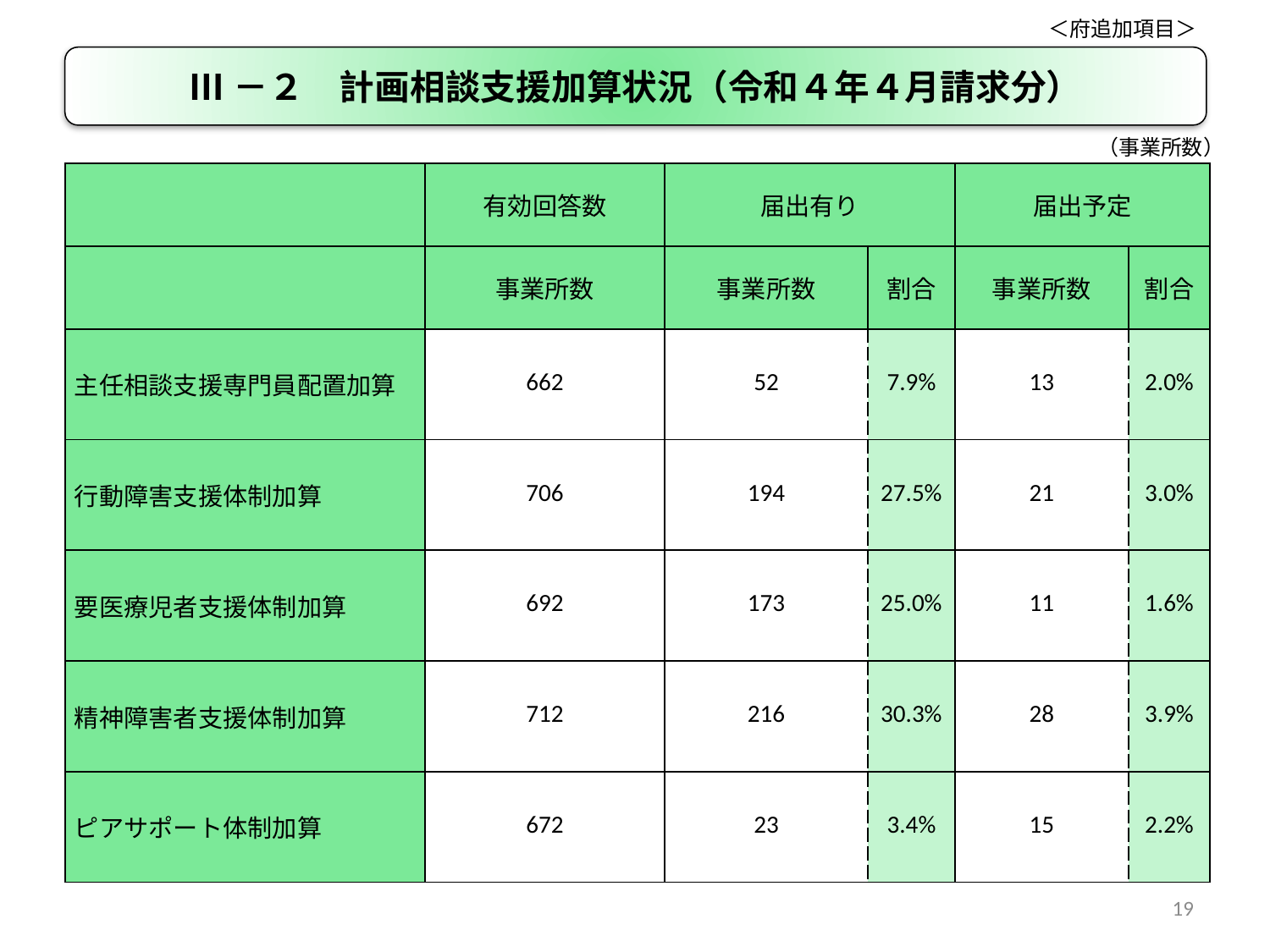

＜府追加項目＞
Ⅲ－２　計画相談支援加算状況（令和４年４月請求分）
（事業所数）
|  | 有効回答数 | 届出有り |  | 届出予定 |  |
| --- | --- | --- | --- | --- | --- |
|  | 事業所数 | 事業所数 | 割合 | 事業所数 | 割合 |
| 主任相談支援専門員配置加算 | 662 | 52 | 7.9% | 13 | 2.0% |
| 行動障害支援体制加算 | 706 | 194 | 27.5% | 21 | 3.0% |
| 要医療児者支援体制加算 | 692 | 173 | 25.0% | 11 | 1.6% |
| 精神障害者支援体制加算 | 712 | 216 | 30.3% | 28 | 3.9% |
| ピアサポート体制加算 | 672 | 23 | 3.4% | 15 | 2.2% |
19